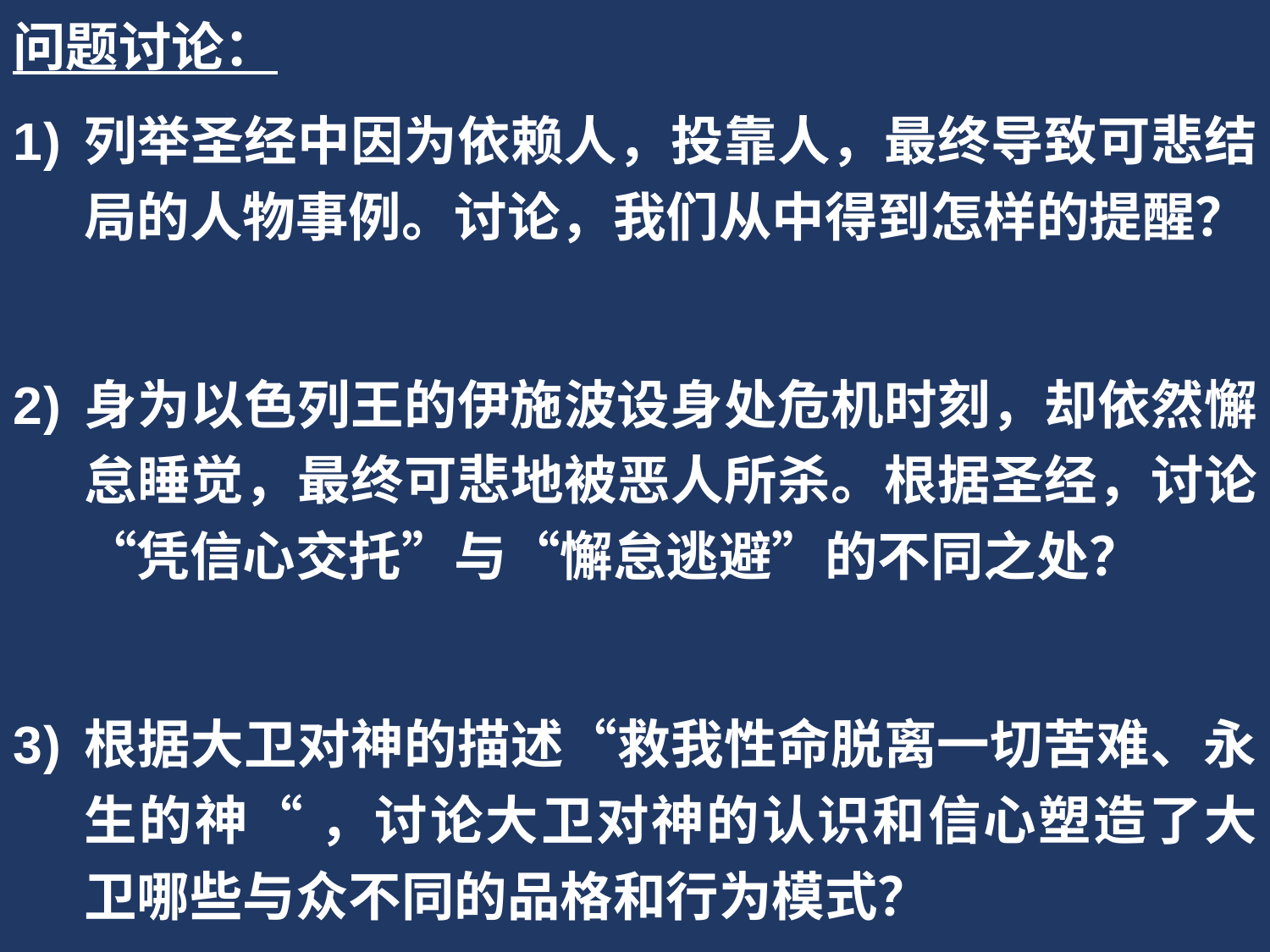

问题讨论：
列举圣经中因为依赖人，投靠人，最终导致可悲结局的人物事例。讨论，我们从中得到怎样的提醒？

身为以色列王的伊施波设身处危机时刻，却依然懈怠睡觉，最终可悲地被恶人所杀。根据圣经，讨论“凭信心交托”与“懈怠逃避”的不同之处？

根据大卫对神的描述“救我性命脱离一切苦难、永生的神“ ，讨论大卫对神的认识和信心塑造了大卫哪些与众不同的品格和行为模式？